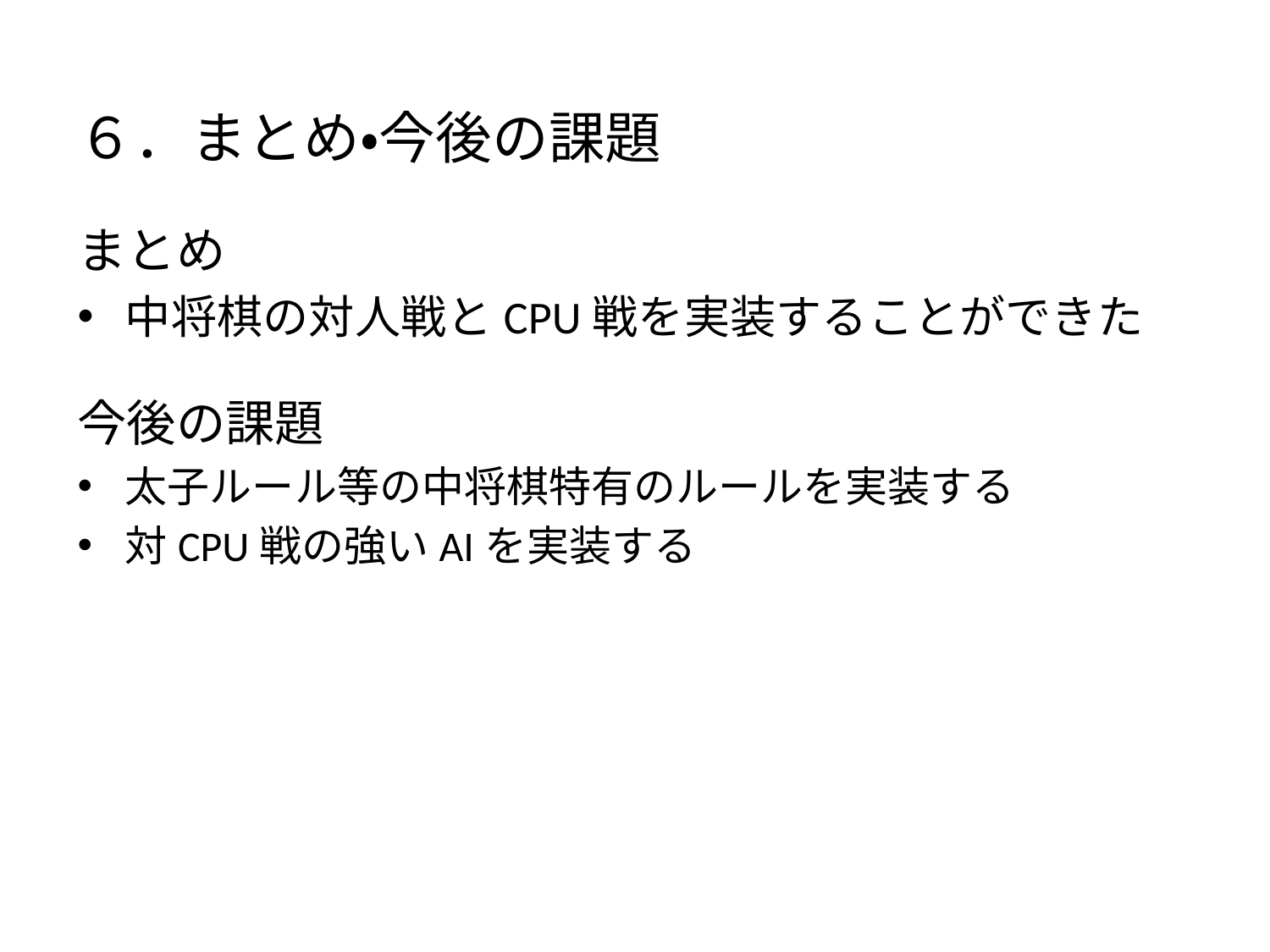

６．まとめ・今後の課題

まとめ
中将棋の対人戦とCPU戦を実装することができた

今後の課題
太子ルール等の中将棋特有のルールを実装する
対CPU戦の強いAIを実装する